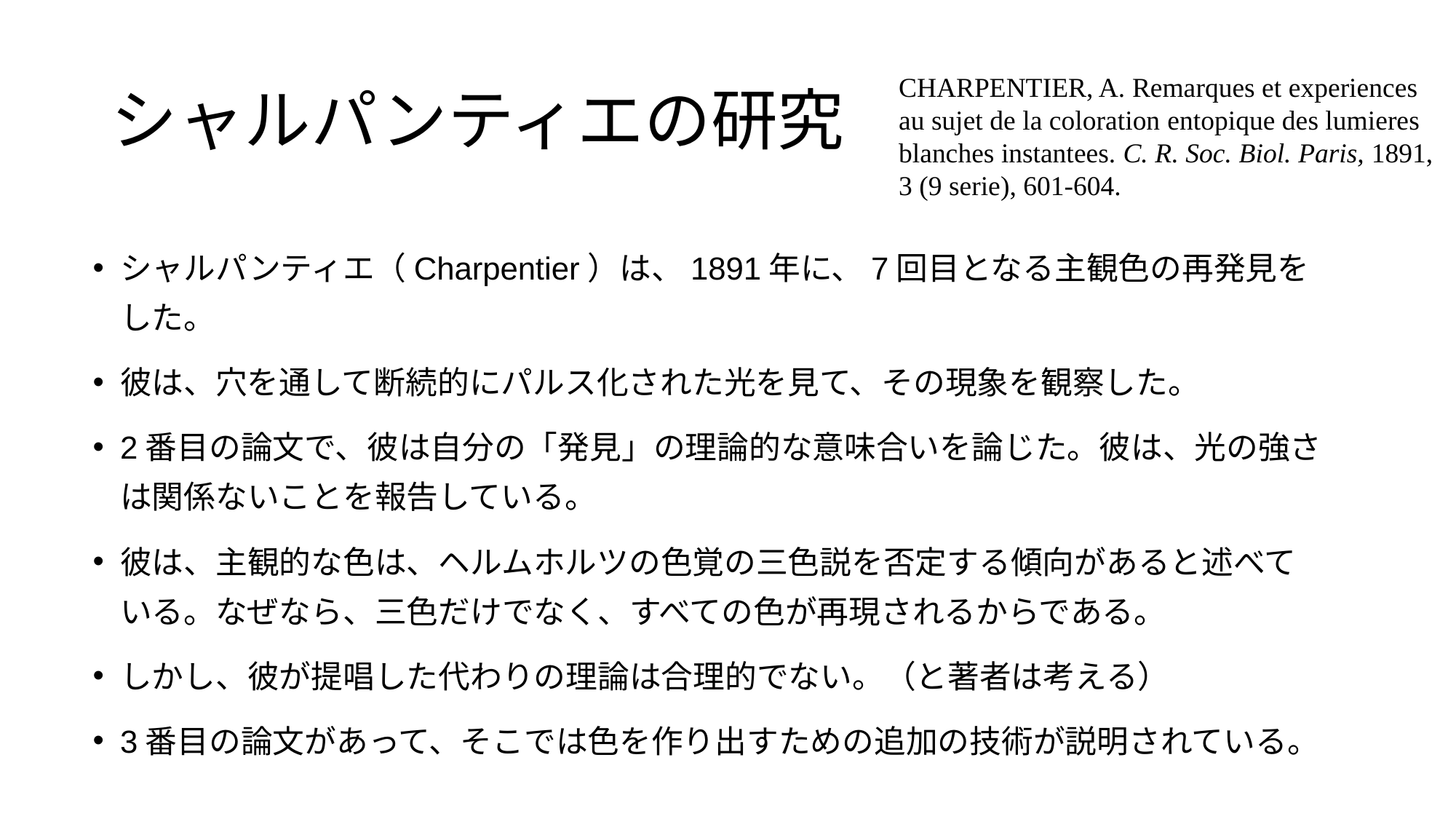

# シャルパンティエの研究
CHARPENTIER, A. Remarques et experiences
au sujet de la coloration entopique des lumieres
blanches instantees. C. R. Soc. Biol. Paris, 1891,
3 (9 serie), 601-604.
シャルパンティエ（Charpentier）は、1891年に、7回目となる主観色の再発見をした。
彼は、穴を通して断続的にパルス化された光を見て、その現象を観察した。
2番目の論文で、彼は自分の「発見」の理論的な意味合いを論じた。彼は、光の強さは関係ないことを報告している。
彼は、主観的な色は、ヘルムホルツの色覚の三色説を否定する傾向があると述べている。なぜなら、三色だけでなく、すべての色が再現されるからである。
しかし、彼が提唱した代わりの理論は合理的でない。（と著者は考える）
3番目の論文があって、そこでは色を作り出すための追加の技術が説明されている。